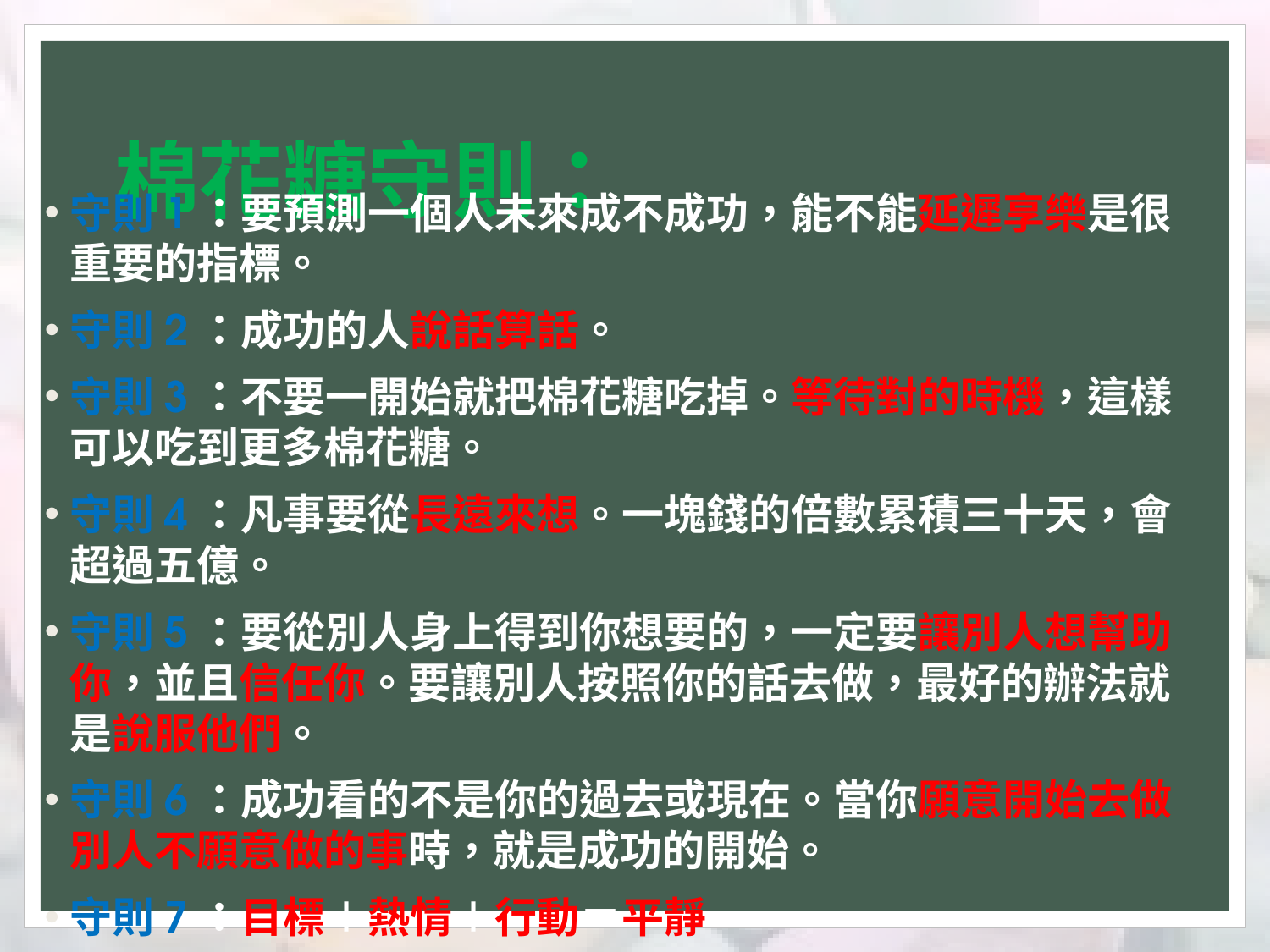

# 棉花糖守則：
守則1：要預測一個人未來成不成功，能不能延遲享樂是很重要的指標。
守則2：成功的人說話算話。
守則3：不要一開始就把棉花糖吃掉。等待對的時機，這樣可以吃到更多棉花糖。
守則4：凡事要從長遠來想。一塊錢的倍數累積三十天，會超過五億。
守則5：要從別人身上得到你想要的，一定要讓別人想幫助你，並且信任你。要讓別人按照你的話去做，最好的辦法就是說服他們。
守則6：成功看的不是你的過去或現在。當你願意開始去做別人不願意做的事時，就是成功的開始。
守則7：目標＋熱情＋行動＝平靜